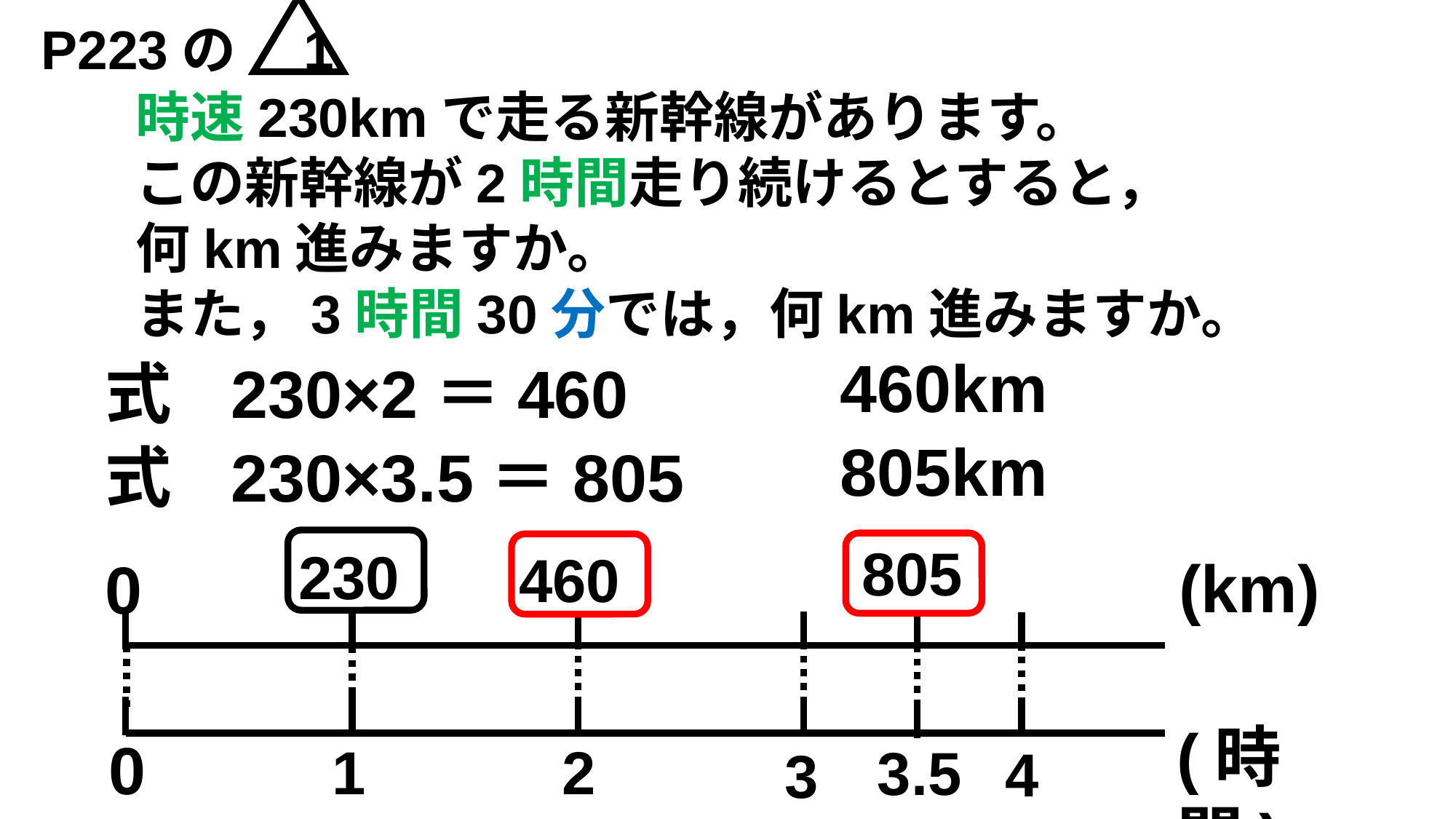

P223の　1
時速230kmで走る新幹線があります。
この新幹線が2時間走り続けるとすると，
何km進みますか。
また，3時間30分では，何km進みますか。
460km
230×2＝460
式
805km
230×3.5＝805
式

805

230

460
(km)
0
(時間)
0
1
2
3.5
4
3